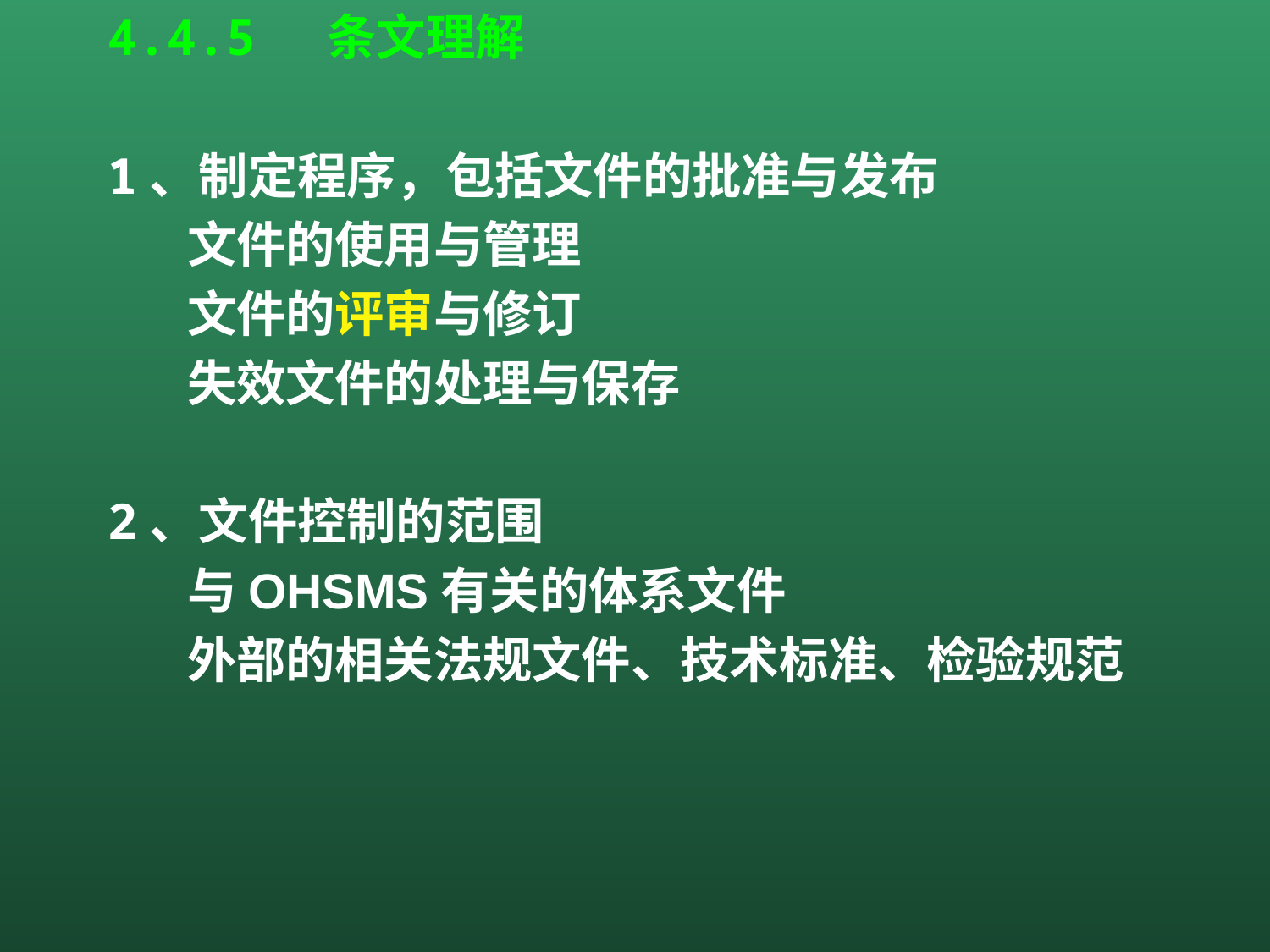

4.4.5  条文理解

1、制定程序，包括文件的批准与发布
      文件的使用与管理
      文件的评审与修订
      失效文件的处理与保存

2、文件控制的范围
      与OHSMS有关的体系文件
      外部的相关法规文件、技术标准、检验规范